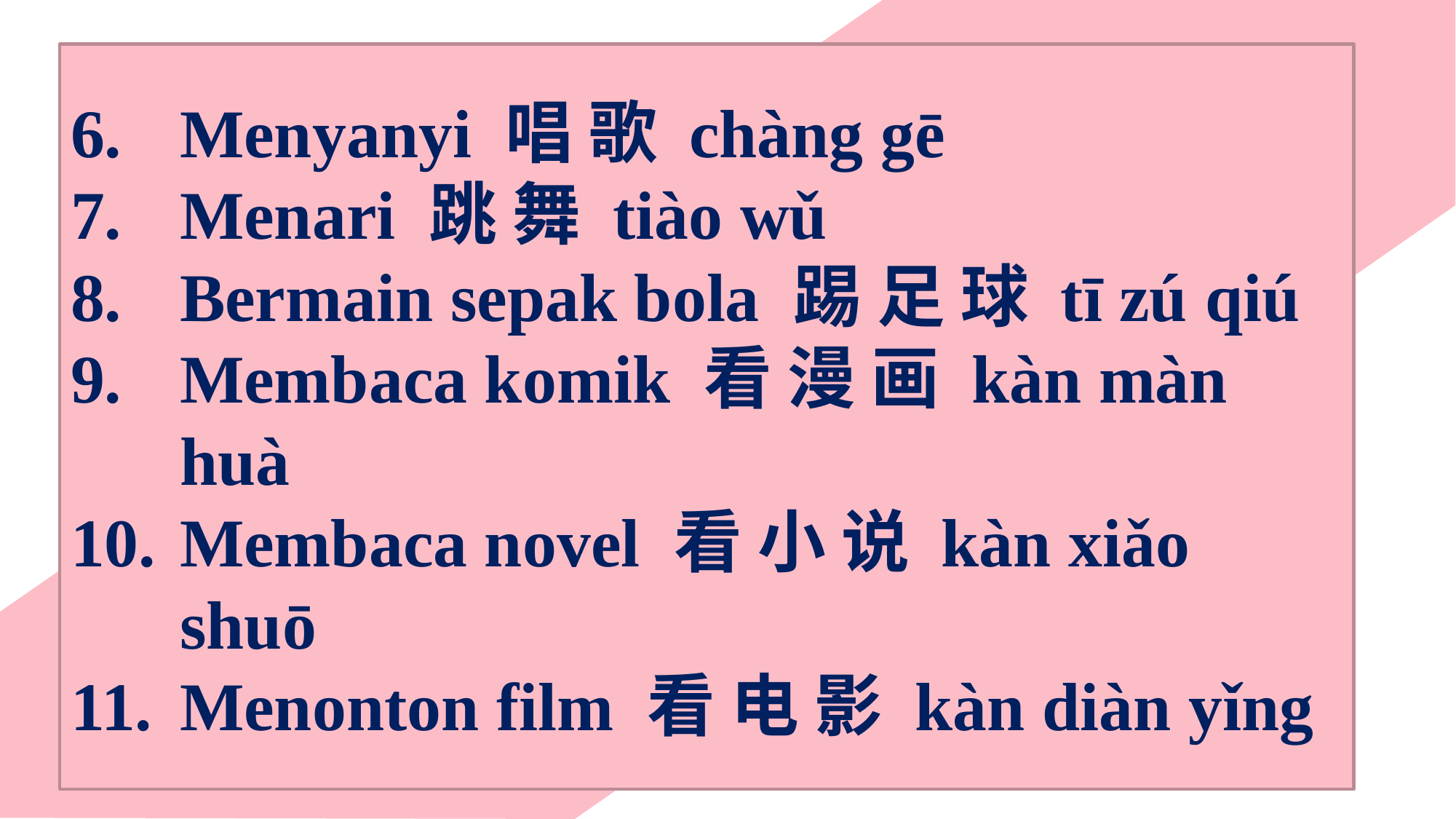

Menyanyi 唱 歌 chàng gē
Menari 跳 舞 tiào wǔ
Bermain sepak bola 踢 足 球 tī zú qiú
Membaca komik 看 漫 画 kàn màn huà
Membaca novel 看 小 说 kàn xiǎo shuō
Menonton film 看 电 影 kàn diàn yǐng